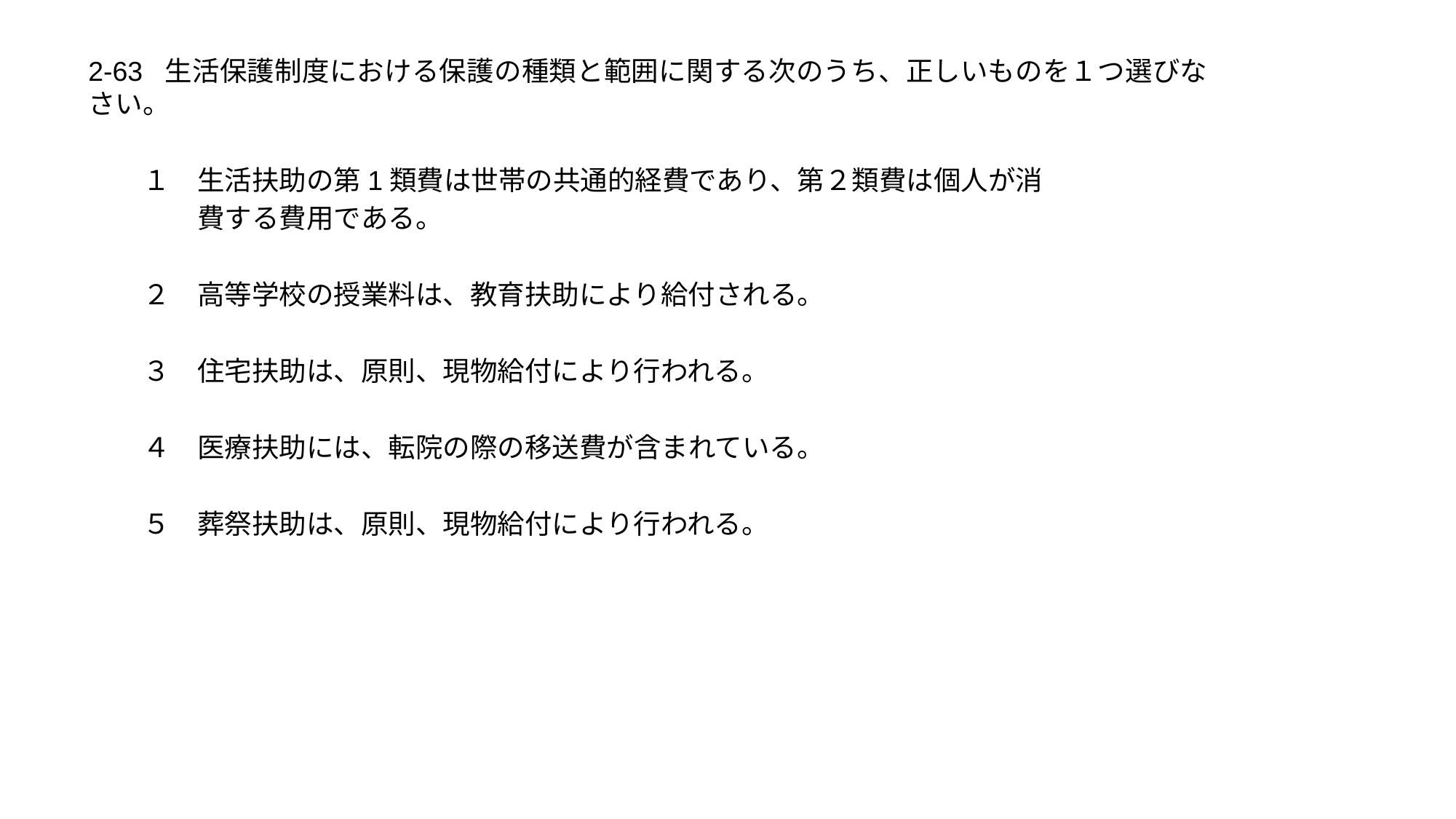

2-63  生活保護制度における保護の種類と範囲に関する次のうち、正しいものを１つ選びなさい。

　　１　生活扶助の第1類費は世帯の共通的経費であり、第２類費は個人が消
　　　　費する費用である。

　　２　高等学校の授業料は、教育扶助により給付される。

　　３　住宅扶助は、原則、現物給付により行われる。

　　４　医療扶助には、転院の際の移送費が含まれている。

　　５　葬祭扶助は、原則、現物給付により行われる。